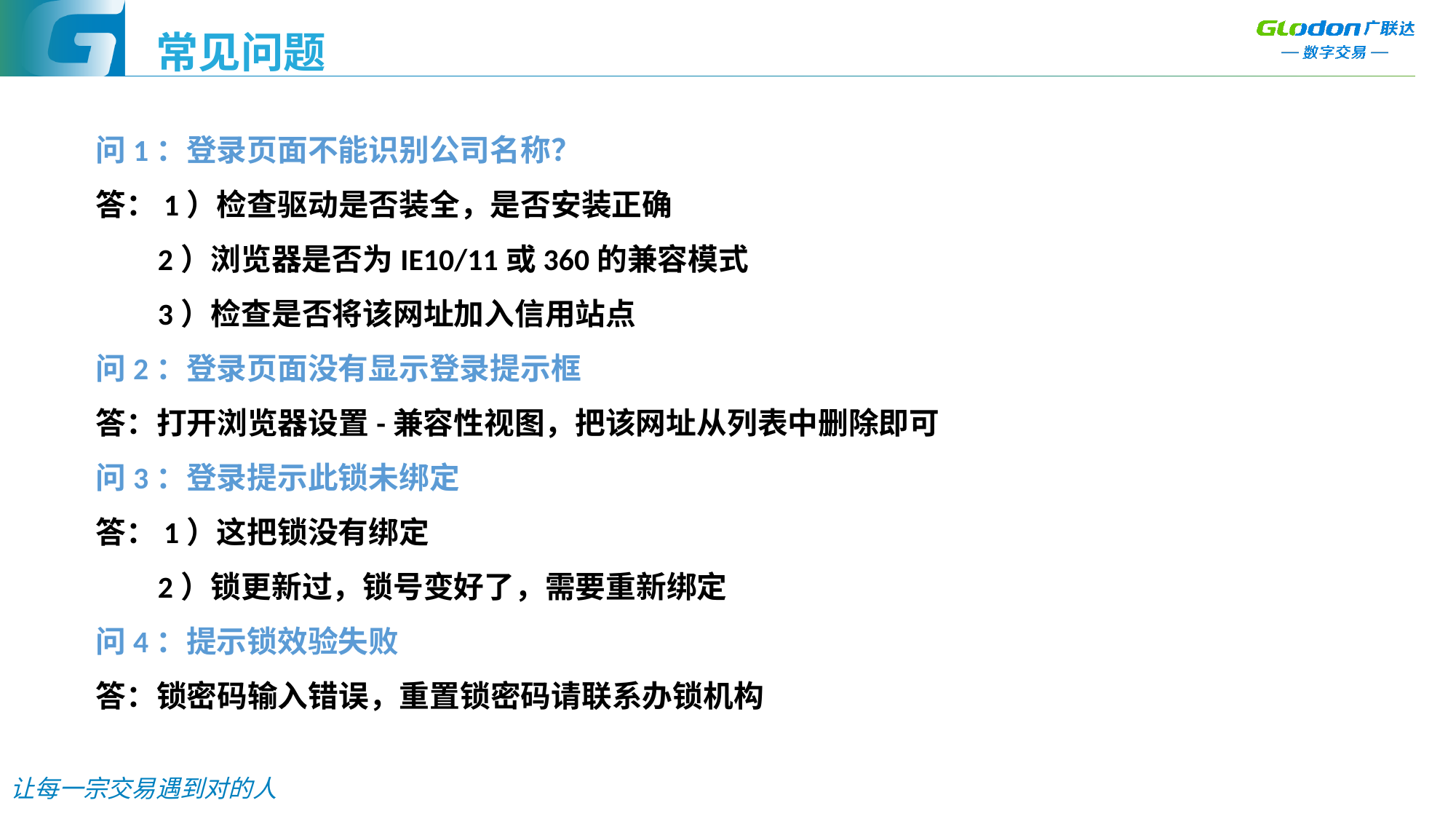

常见问题
问1：登录页面不能识别公司名称？
答：1）检查驱动是否装全，是否安装正确
         2）浏览器是否为IE10/11或360的兼容模式
         3）检查是否将该网址加入信用站点
问2：登录页面没有显示登录提示框
答：打开浏览器设置-兼容性视图，把该网址从列表中删除即可
问3：登录提示此锁未绑定
答：1）这把锁没有绑定
         2）锁更新过，锁号变好了，需要重新绑定
问4：提示锁效验失败
答：锁密码输入错误，重置锁密码请联系办锁机构